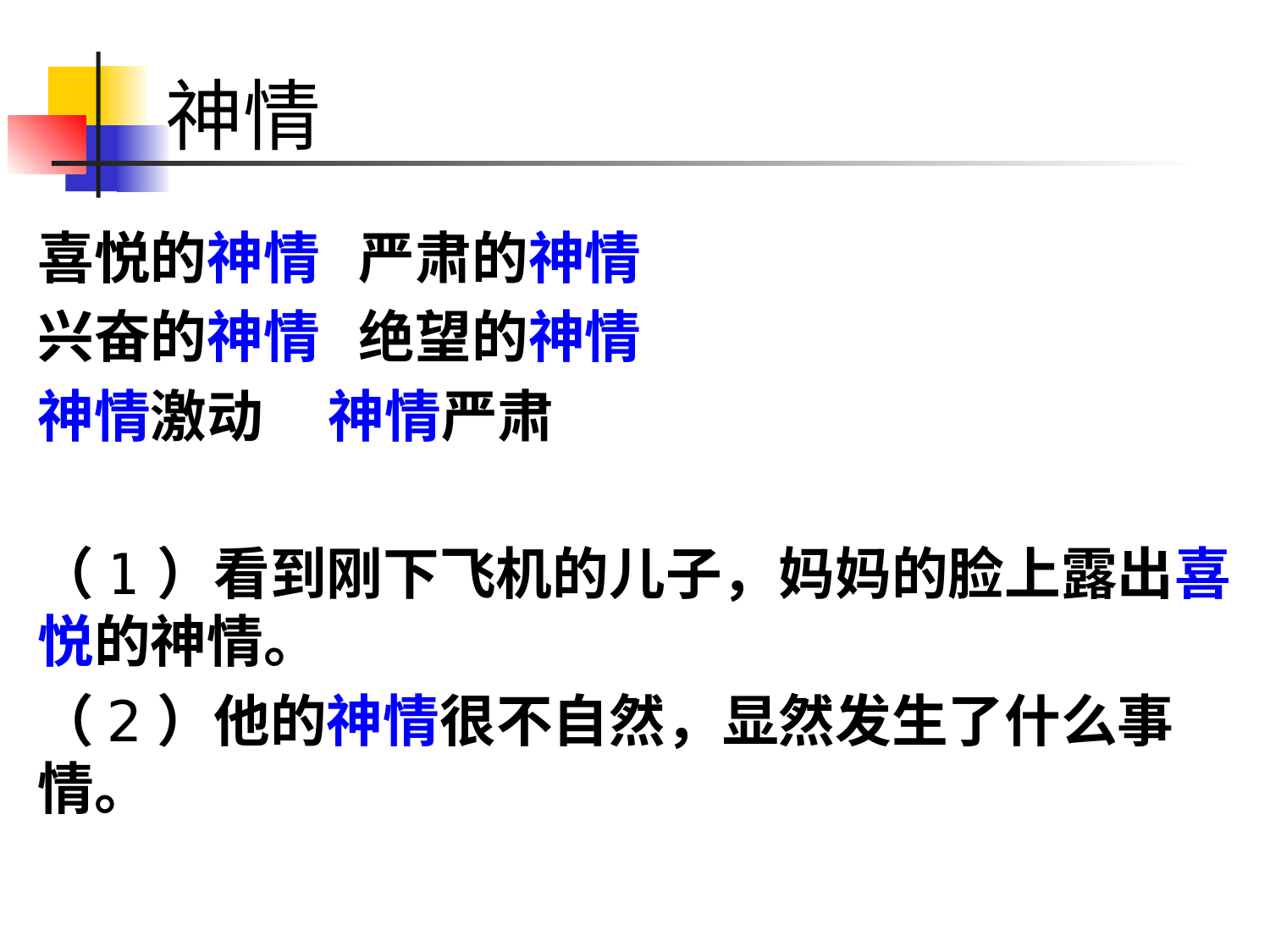

# 神情
喜悦的神情   严肃的神情
兴奋的神情   绝望的神情
神情激动     神情严肃

（1）看到刚下飞机的儿子，妈妈的脸上露出喜悦的神情。
（2）他的神情很不自然，显然发生了什么事情。